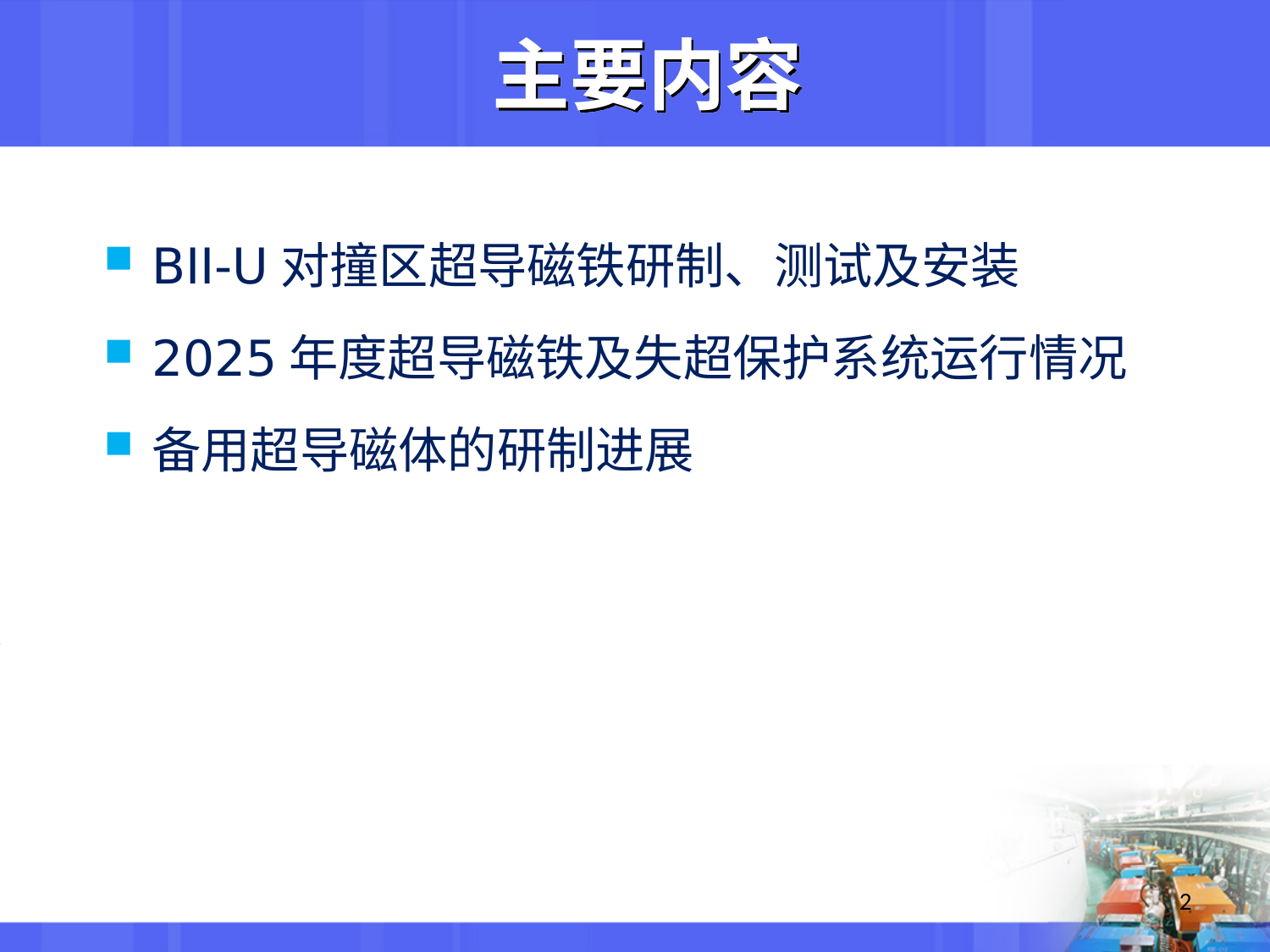

# 主要内容
BII-U对撞区超导磁铁研制、测试及安装
2025年度超导磁铁及失超保护系统运行情况
备用超导磁体的研制进展

2